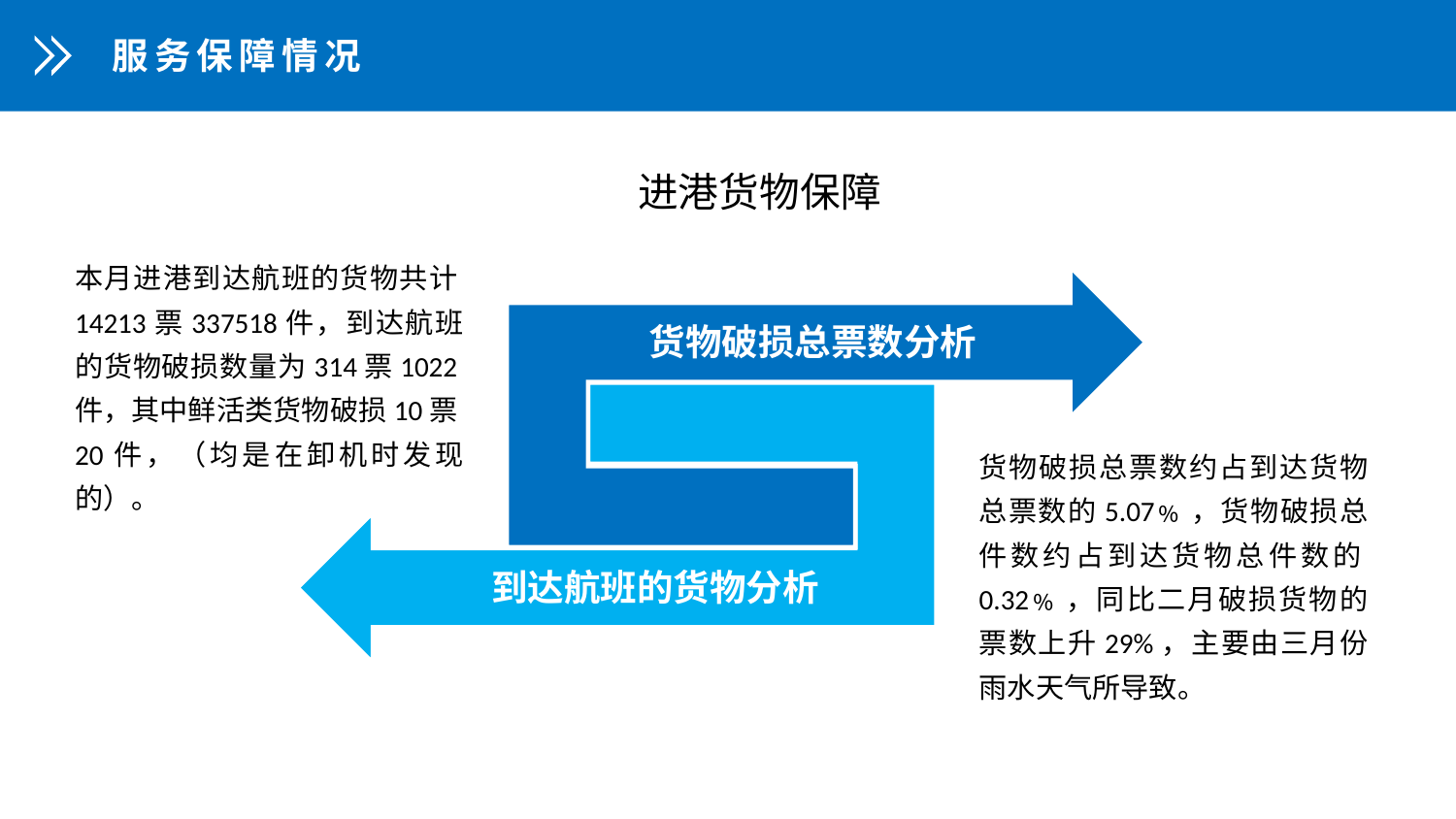

服务保障情况

进港货物保障
本月进港到达航班的货物共计14213票337518件，到达航班的货物破损数量为314票1022件，其中鲜活类货物破损10票20件，（均是在卸机时发现的）。

货物破损总票数分析

货物破损总票数约占到达货物总票数的5.07﹪，货物破损总件数约占到达货物总件数的0.32﹪，同比二月破损货物的票数上升29%，主要由三月份雨水天气所导致。
到达航班的货物分析